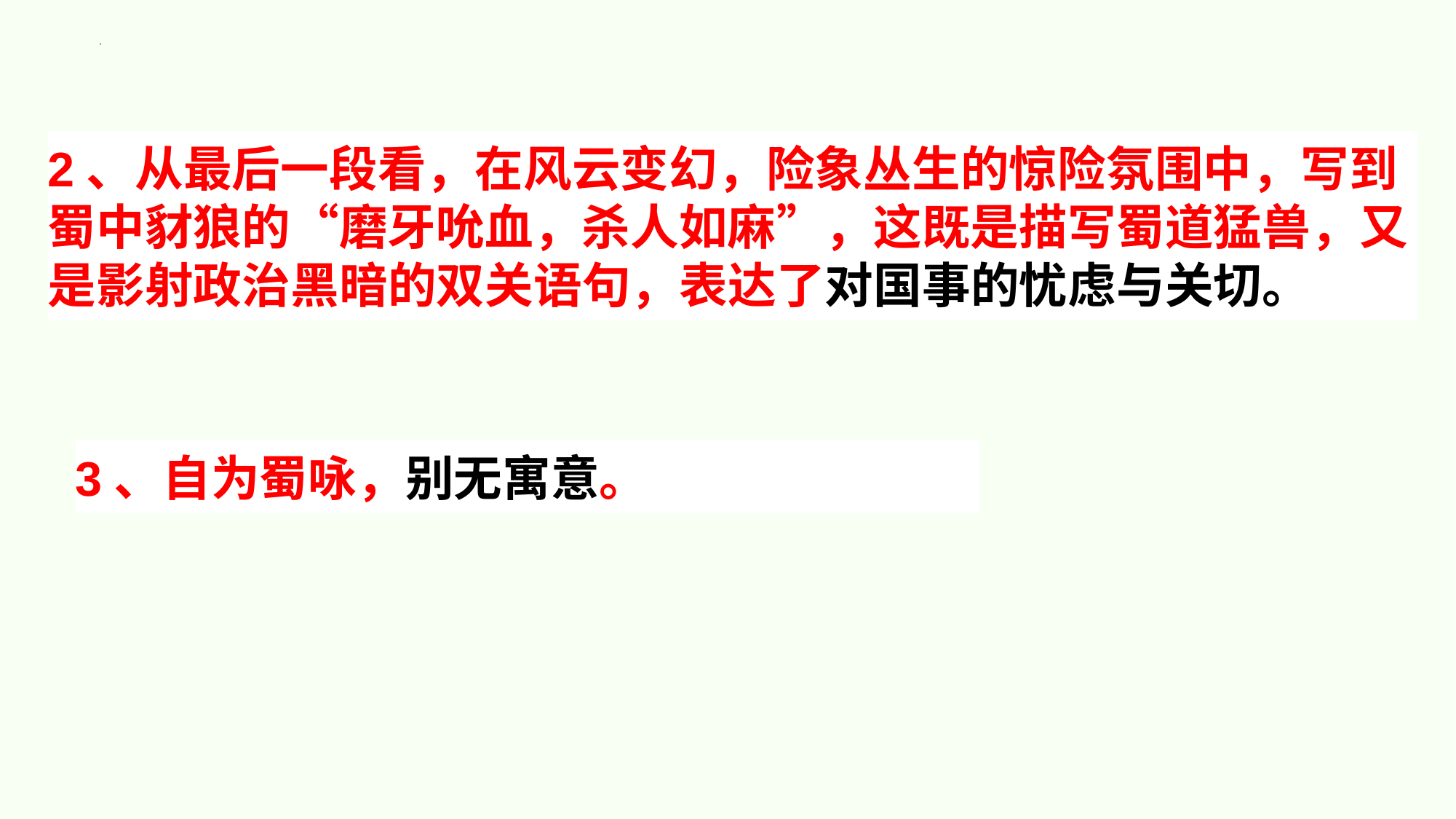

2、从最后一段看，在风云变幻，险象丛生的惊险氛围中，写到蜀中豺狼的“磨牙吮血，杀人如麻”，这既是描写蜀道猛兽，又是影射政治黑暗的双关语句，表达了对国事的忧虑与关切。
3、自为蜀咏，别无寓意。